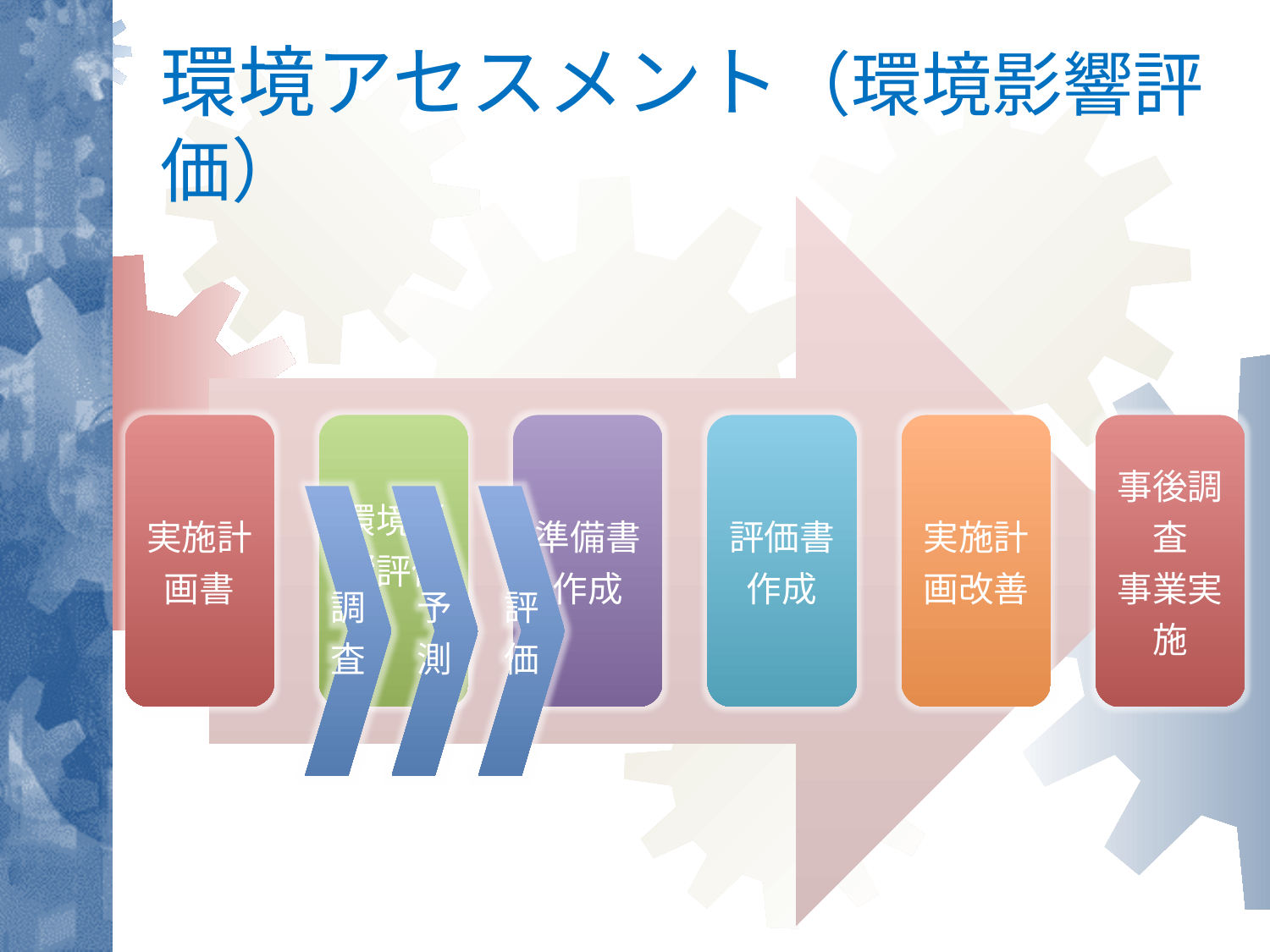

# 環境アセスメント（環境影響評価）
実施計画書
環境影響評価
準備書作成
評価書作成
実施計画改善
事後調査
事業実施
調査
評価